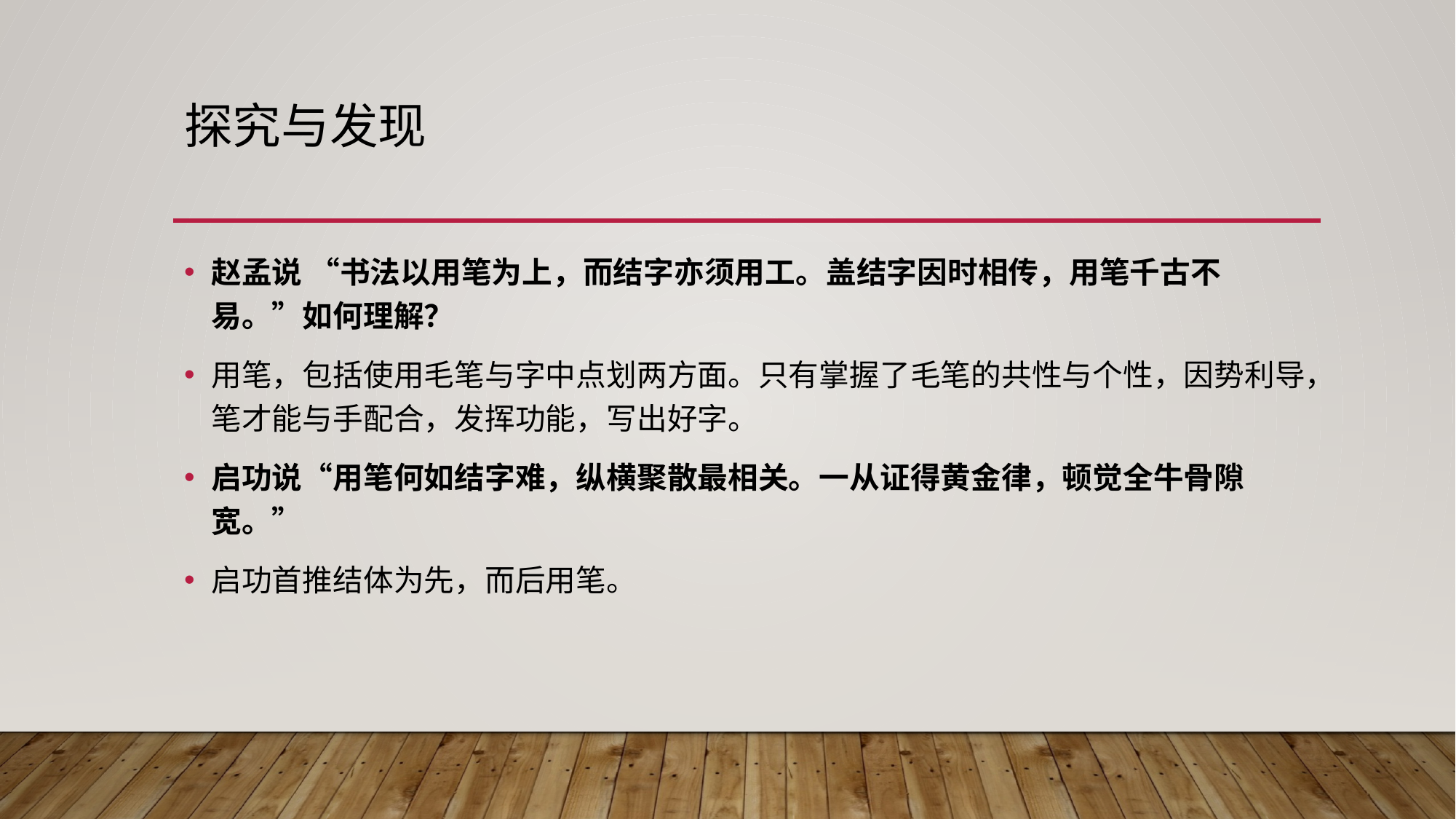

# 探究与发现
赵孟说 “书法以用笔为上，而结字亦须用工。盖结字因时相传，用笔千古不易。”如何理解？
用笔，包括使用毛笔与字中点划两方面。只有掌握了毛笔的共性与个性，因势利导，笔才能与手配合，发挥功能，写出好字。
启功说“用笔何如结字难，纵横聚散最相关。一从证得黄金律，顿觉全牛骨隙宽。”
启功首推结体为先，而后用笔。